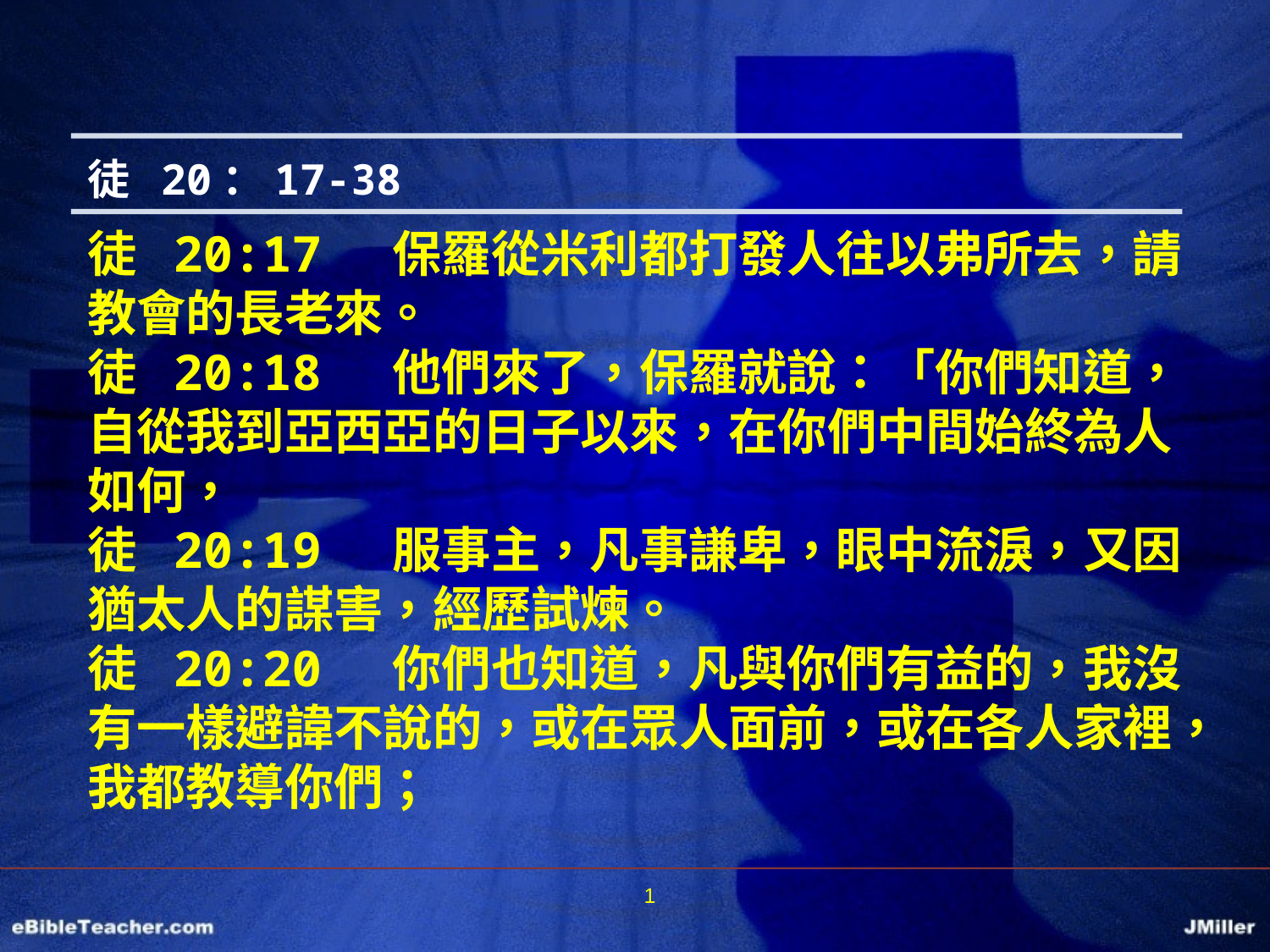

徒 20：17-38
徒 20:17  保羅從米利都打發人往以弗所去，請教會的長老來。
徒 20:18  他們來了，保羅就說：「你們知道，自從我到亞西亞的日子以來，在你們中間始終為人如何，
徒 20:19  服事主，凡事謙卑，眼中流淚，又因猶太人的謀害，經歷試煉。
徒 20:20  你們也知道，凡與你們有益的，我沒有一樣避諱不說的，或在眾人面前，或在各人家裡，我都教導你們；